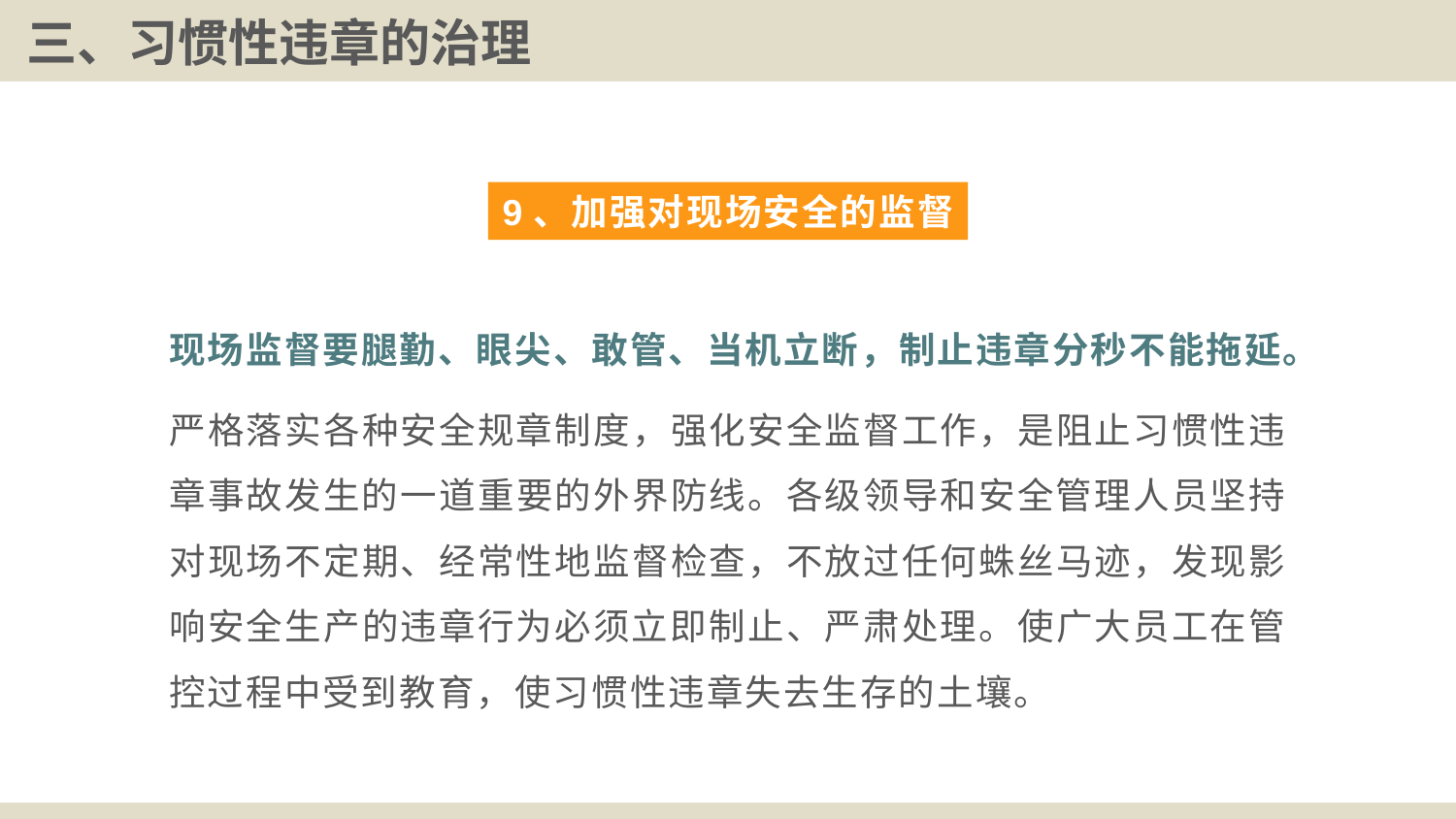

三、习惯性违章的治理
9、加强对现场安全的监督
现场监督要腿勤、眼尖、敢管、当机立断，制止违章分秒不能拖延。
严格落实各种安全规章制度，强化安全监督工作，是阻止习惯性违章事故发生的一道重要的外界防线。各级领导和安全管理人员坚持对现场不定期、经常性地监督检查，不放过任何蛛丝马迹，发现影响安全生产的违章行为必须立即制止、严肃处理。使广大员工在管控过程中受到教育，使习惯性违章失去生存的土壤。